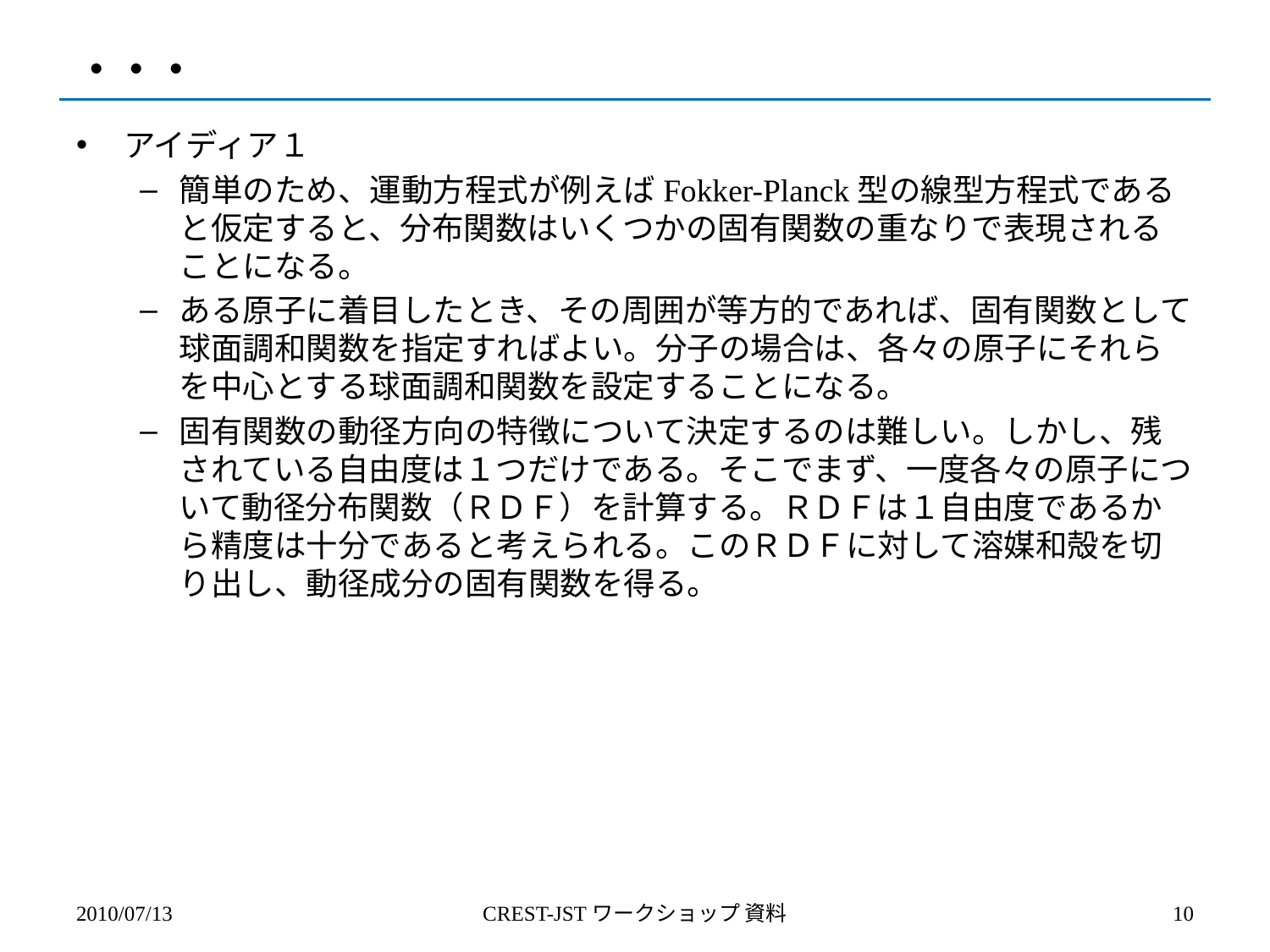

# ・・・
アイディア１
簡単のため、運動方程式が例えばFokker-Planck型の線型方程式であると仮定すると、分布関数はいくつかの固有関数の重なりで表現されることになる。
ある原子に着目したとき、その周囲が等方的であれば、固有関数として球面調和関数を指定すればよい。分子の場合は、各々の原子にそれらを中心とする球面調和関数を設定することになる。
固有関数の動径方向の特徴について決定するのは難しい。しかし、残されている自由度は１つだけである。そこでまず、一度各々の原子について動径分布関数（ＲＤＦ）を計算する。ＲＤＦは１自由度であるから精度は十分であると考えられる。このＲＤＦに対して溶媒和殻を切り出し、動径成分の固有関数を得る。

2010/07/13
CREST-JSTワークショップ 資料
10